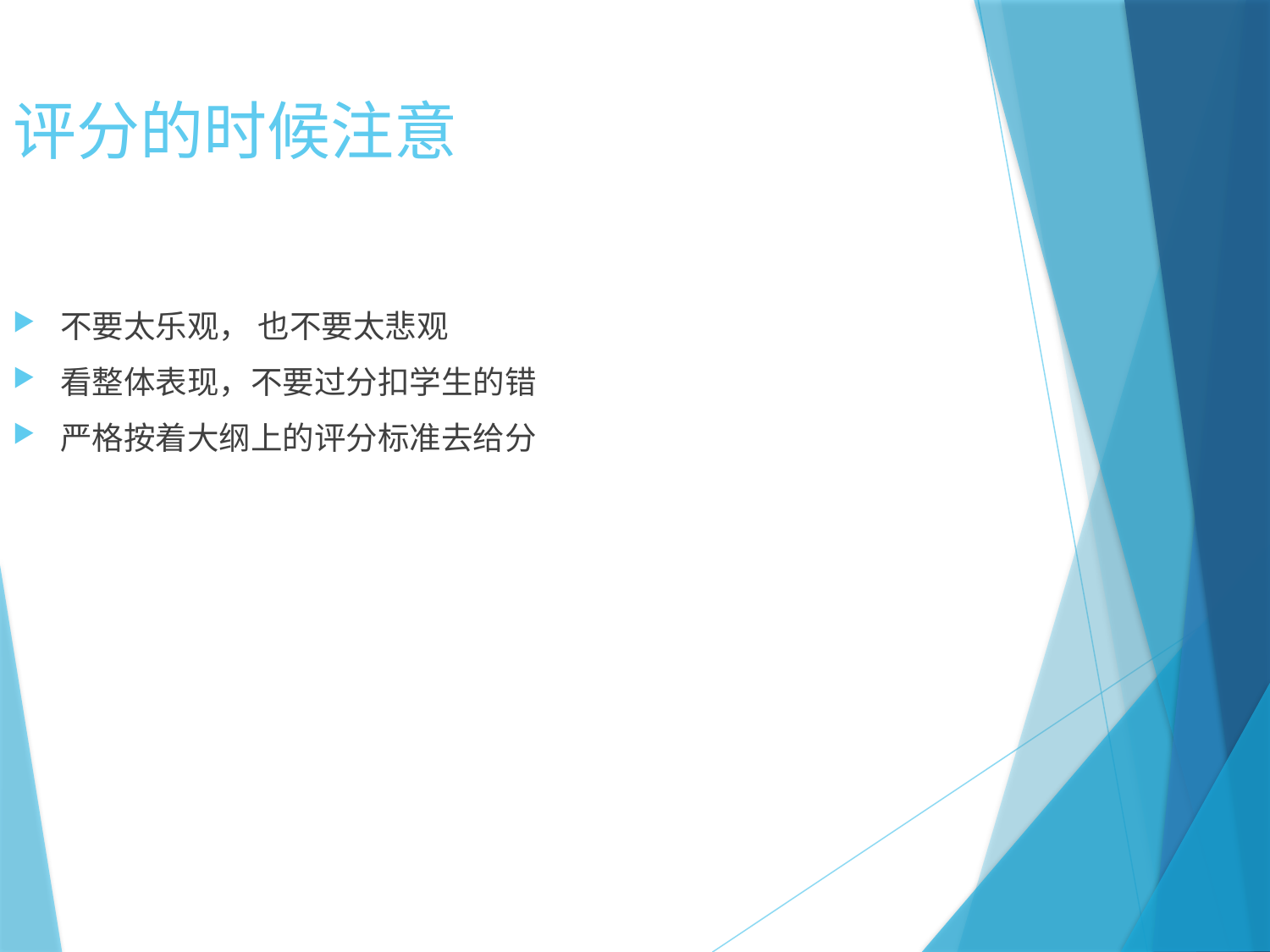

评分的时候注意
不要太乐观， 也不要太悲观
看整体表现，不要过分扣学生的错
严格按着大纲上的评分标准去给分